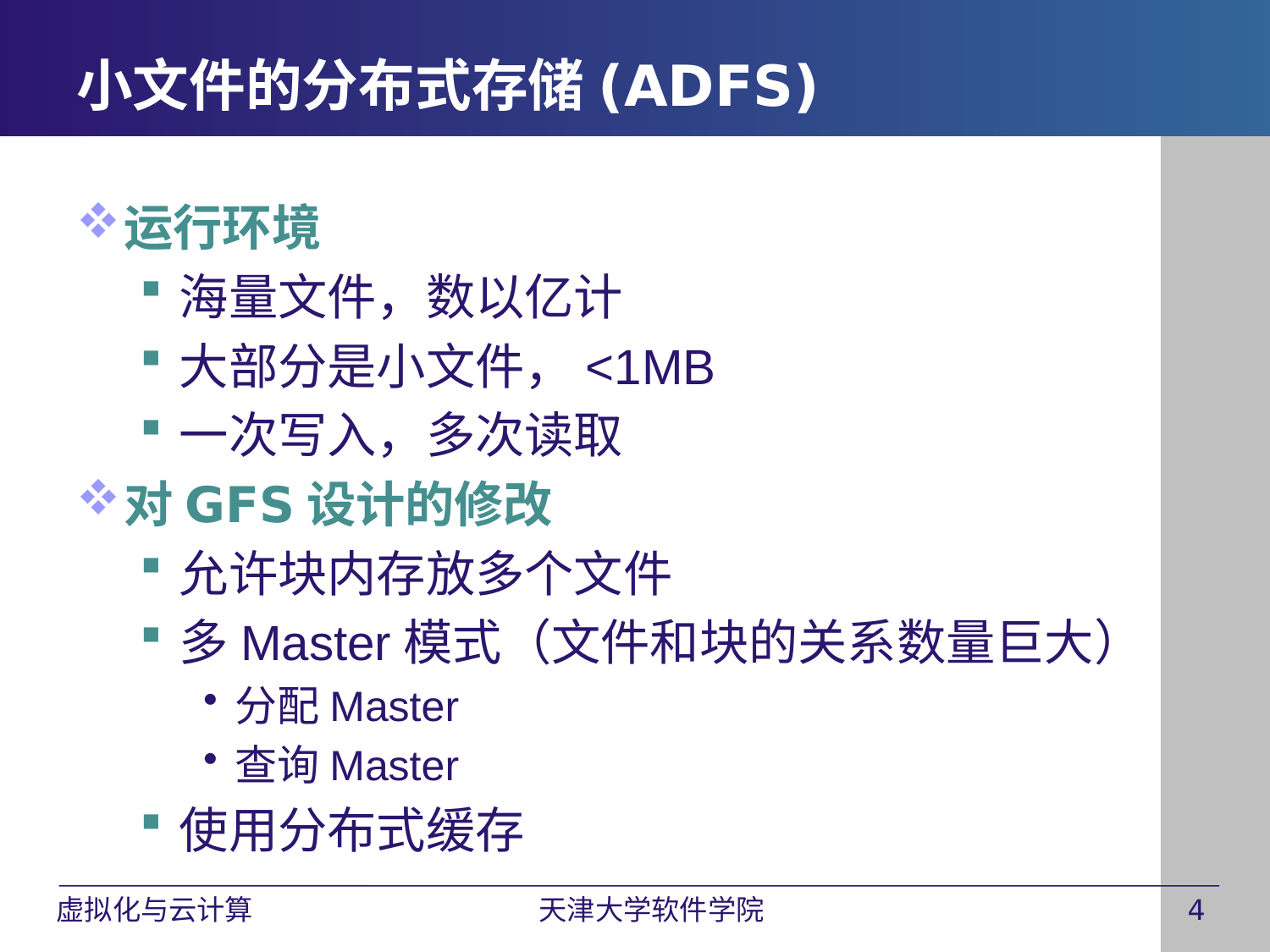

# 小文件的分布式存储(ADFS)
运行环境
海量文件，数以亿计
大部分是小文件，<1MB
一次写入，多次读取
对GFS设计的修改
允许块内存放多个文件
多Master模式（文件和块的关系数量巨大）
分配Master
查询Master
使用分布式缓存